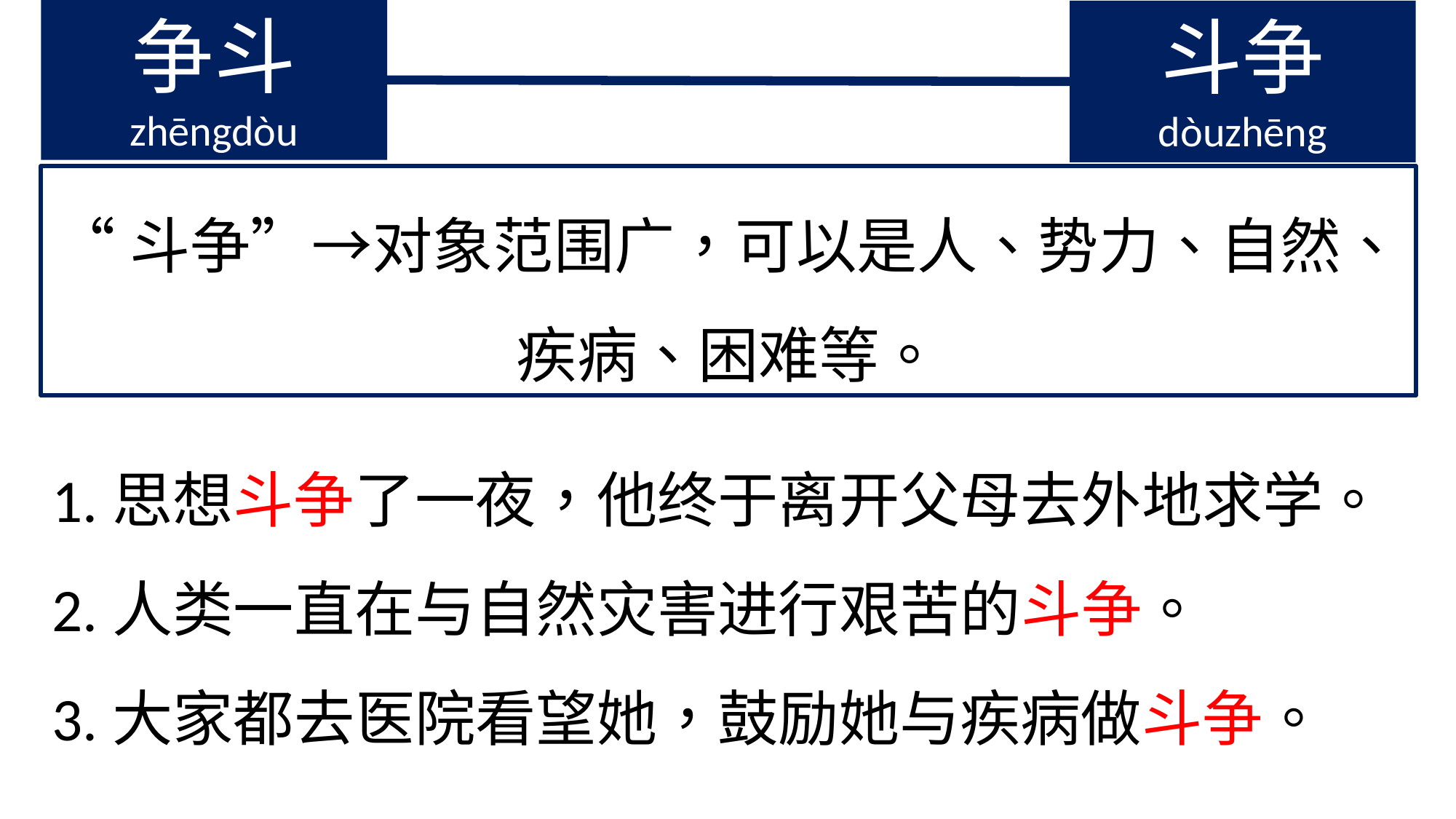

争斗
zhēngdòu
斗争
dòuzhēng

“斗争”→对象范围广，可以是人、势力、自然、疾病、困难等。
1.思想斗争了一夜，他终于离开父母去外地求学。
2.人类一直在与自然灾害进行艰苦的斗争。
3.大家都去医院看望她，鼓励她与疾病做斗争。